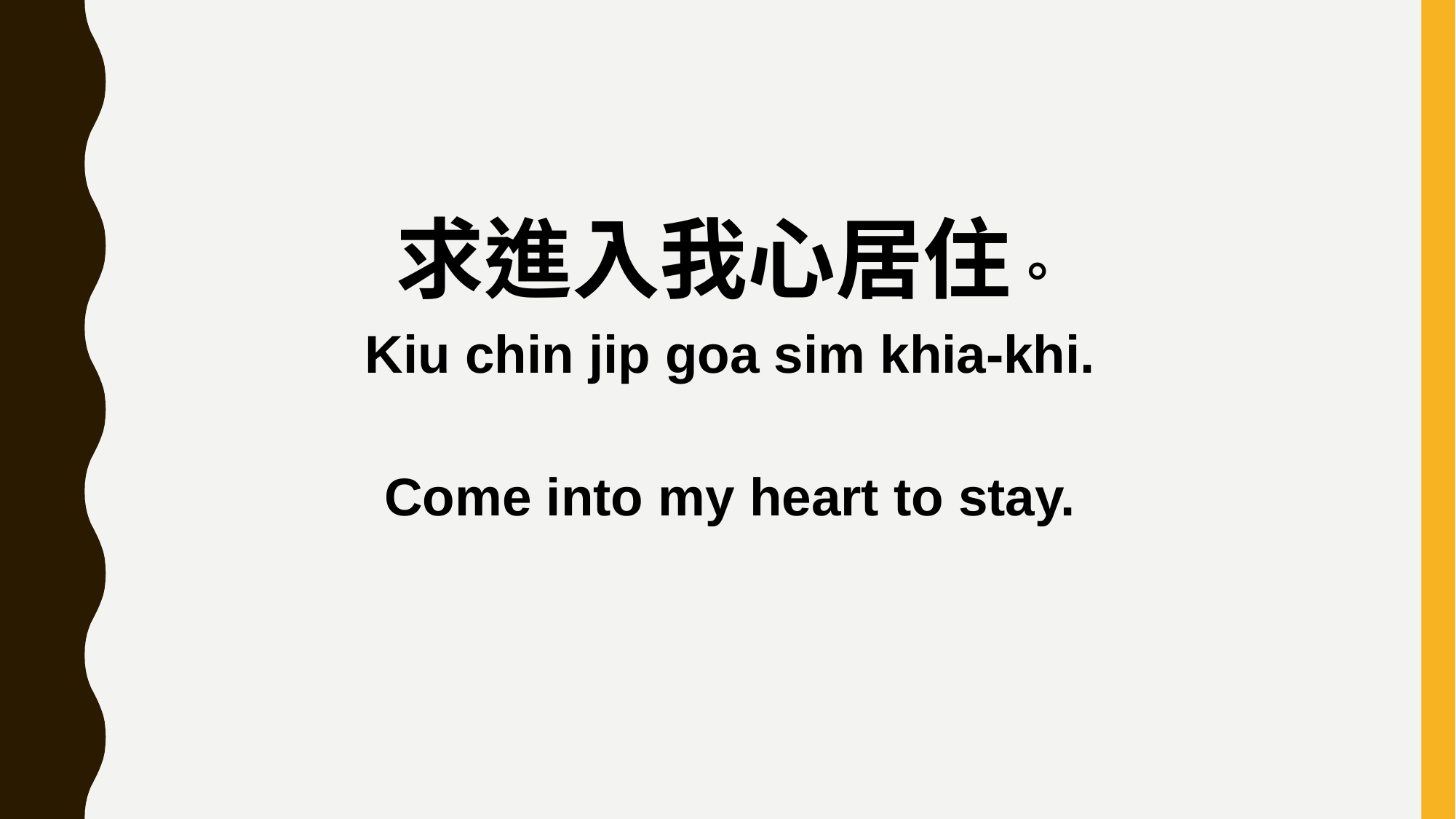

求進入我心居住。
Kiu chin jip goa sim khia-khi.

Come into my heart to stay.